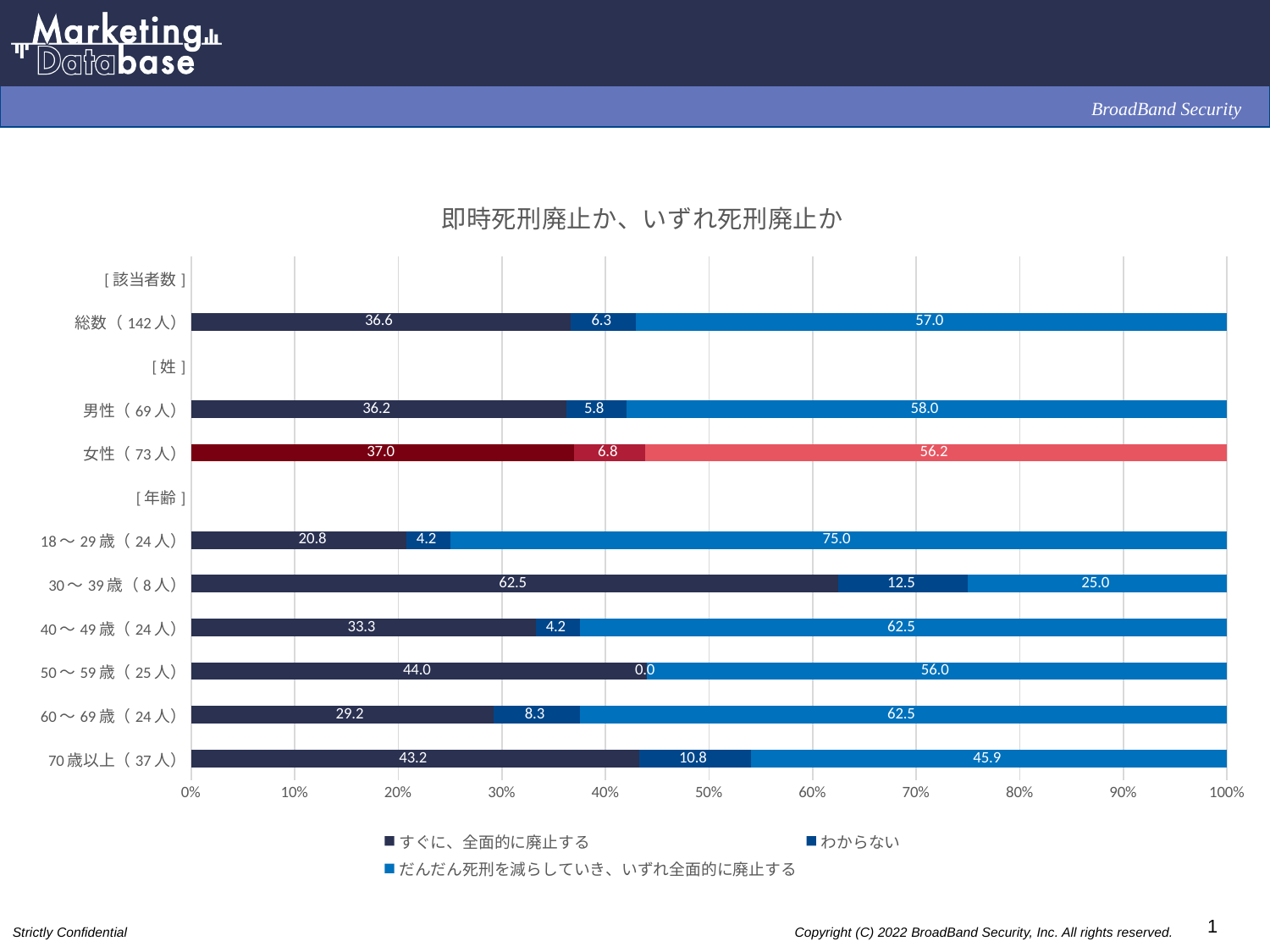

### Chart: 即時死刑廃止か、いずれ死刑廃止か

| Category | すぐに、全面的に廃止する | わからない | だんだん死刑を減らしていき、いずれ全面的に廃止する |
|---|---|---|---|
| [該当者数] | None | None | None |
| 総数（142人） | 36.6 | 6.3 | 57.0 |
| [姓] | None | None | None |
| 男性（69人） | 36.2 | 5.8 | 58.0 |
| 女性（73人） | 37.0 | 6.8 | 56.2 |
| [年齢] | None | None | None |
| 18～29歳（24人） | 20.8 | 4.2 | 75.0 |
| 30～39歳（8人） | 62.5 | 12.5 | 25.0 |
| 40～49歳（24人） | 33.3 | 4.2 | 62.5 |
| 50～59歳（25人） | 44.0 | 0.0 | 56.0 |
| 60～69歳（24人） | 29.2 | 8.3 | 62.5 |
| 70歳以上（37人） | 43.2 | 10.8 | 45.9 |